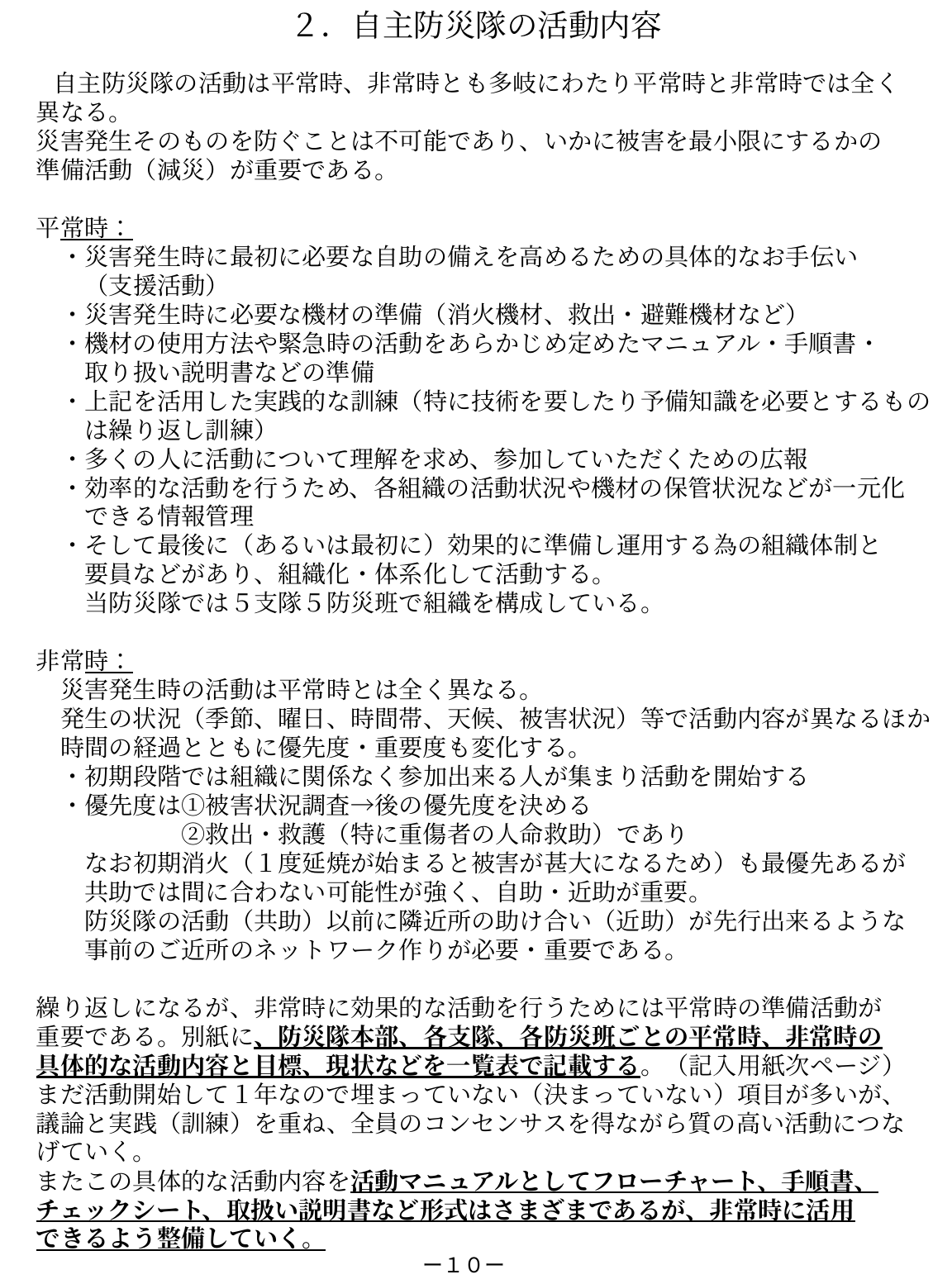

２．自主防災隊の活動内容

　　自主防災隊の活動は平常時、非常時とも多岐にわたり平常時と非常時では全く
　異なる。
　災害発生そのものを防ぐことは不可能であり、いかに被害を最小限にするかの
　準備活動（減災）が重要である。

　平常時：
　　・災害発生時に最初に必要な自助の備えを高めるための具体的なお手伝い
　　　（支援活動）
　　・災害発生時に必要な機材の準備（消火機材、救出・避難機材など）
　　・機材の使用方法や緊急時の活動をあらかじめ定めたマニュアル・手順書・
　　　取り扱い説明書などの準備
　　・上記を活用した実践的な訓練（特に技術を要したり予備知識を必要とするもの
　　　は繰り返し訓練）
　　・多くの人に活動について理解を求め、参加していただくための広報
　　・効率的な活動を行うため、各組織の活動状況や機材の保管状況などが一元化
　　　できる情報管理
　　・そして最後に（あるいは最初に）効果的に準備し運用する為の組織体制と
　　　要員などがあり、組織化・体系化して活動する。
　　　当防災隊では５支隊５防災班で組織を構成している。

　非常時：
　　災害発生時の活動は平常時とは全く異なる。
　　発生の状況（季節、曜日、時間帯、天候、被害状況）等で活動内容が異なるほか
　　時間の経過とともに優先度・重要度も変化する。
　　・初期段階では組織に関係なく参加出来る人が集まり活動を開始する
　　・優先度は①被害状況調査→後の優先度を決める
　　　　　　　②救出・救護（特に重傷者の人命救助）であり
　　　なお初期消火（１度延焼が始まると被害が甚大になるため）も最優先あるが
　　　共助では間に合わない可能性が強く、自助・近助が重要。
　　　防災隊の活動（共助）以前に隣近所の助け合い（近助）が先行出来るような
　　　事前のご近所のネットワーク作りが必要・重要である。

　繰り返しになるが、非常時に効果的な活動を行うためには平常時の準備活動が
　重要である。別紙に、防災隊本部、各支隊、各防災班ごとの平常時、非常時の
　具体的な活動内容と目標、現状などを一覧表で記載する。（記入用紙次ページ）
　まだ活動開始して１年なので埋まっていない（決まっていない）項目が多いが、
　議論と実践（訓練）を重ね、全員のコンセンサスを得ながら質の高い活動につな
　げていく。
　またこの具体的な活動内容を活動マニュアルとしてフローチャート、手順書、
　チェックシート、取扱い説明書など形式はさまざまであるが、非常時に活用
　できるよう整備していく。
ー１０ー